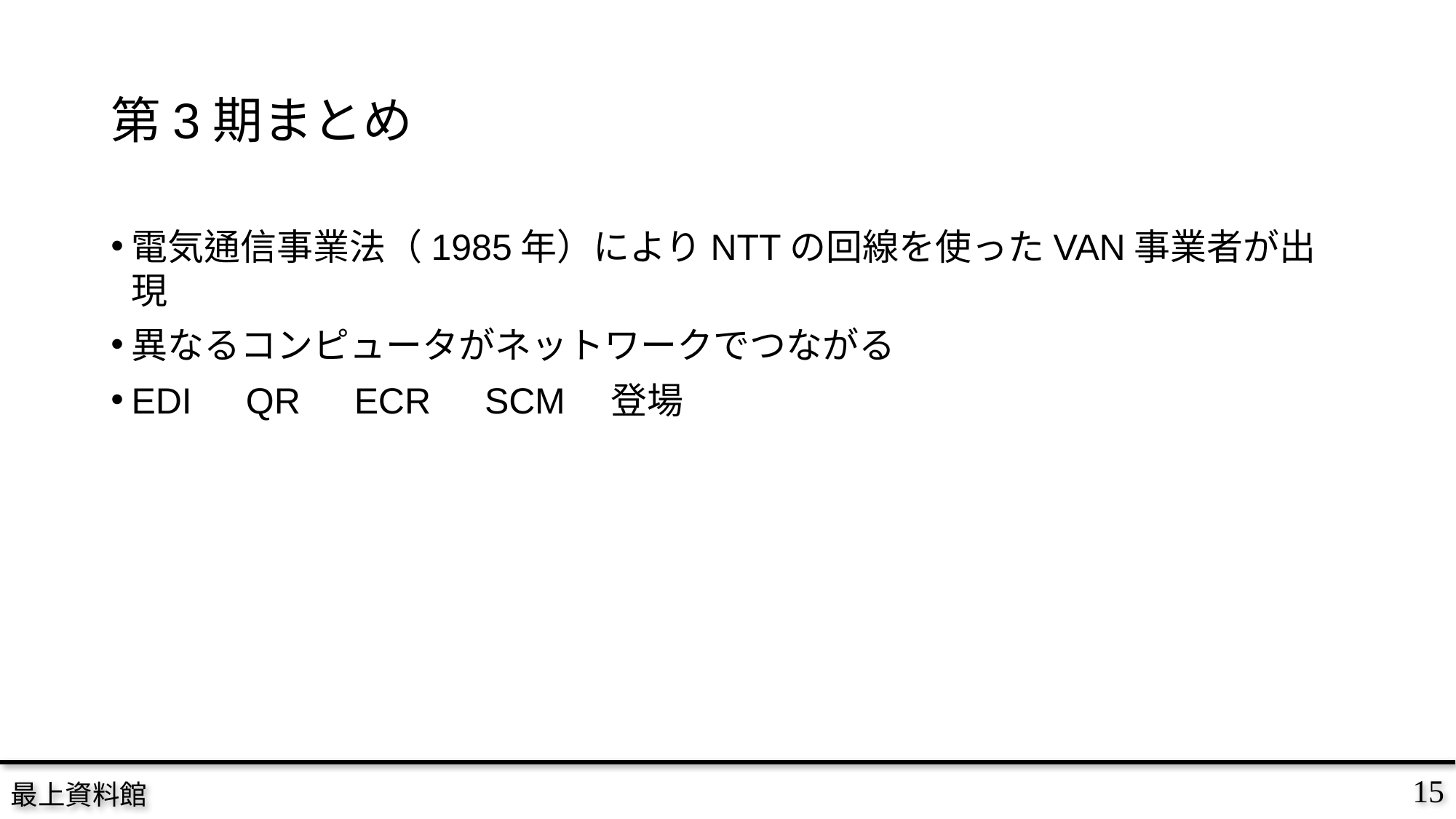

# 第3期まとめ
電気通信事業法（1985年）によりNTTの回線を使ったVAN事業者が出現
異なるコンピュータがネットワークでつながる
EDI　QR　ECR　SCM　登場